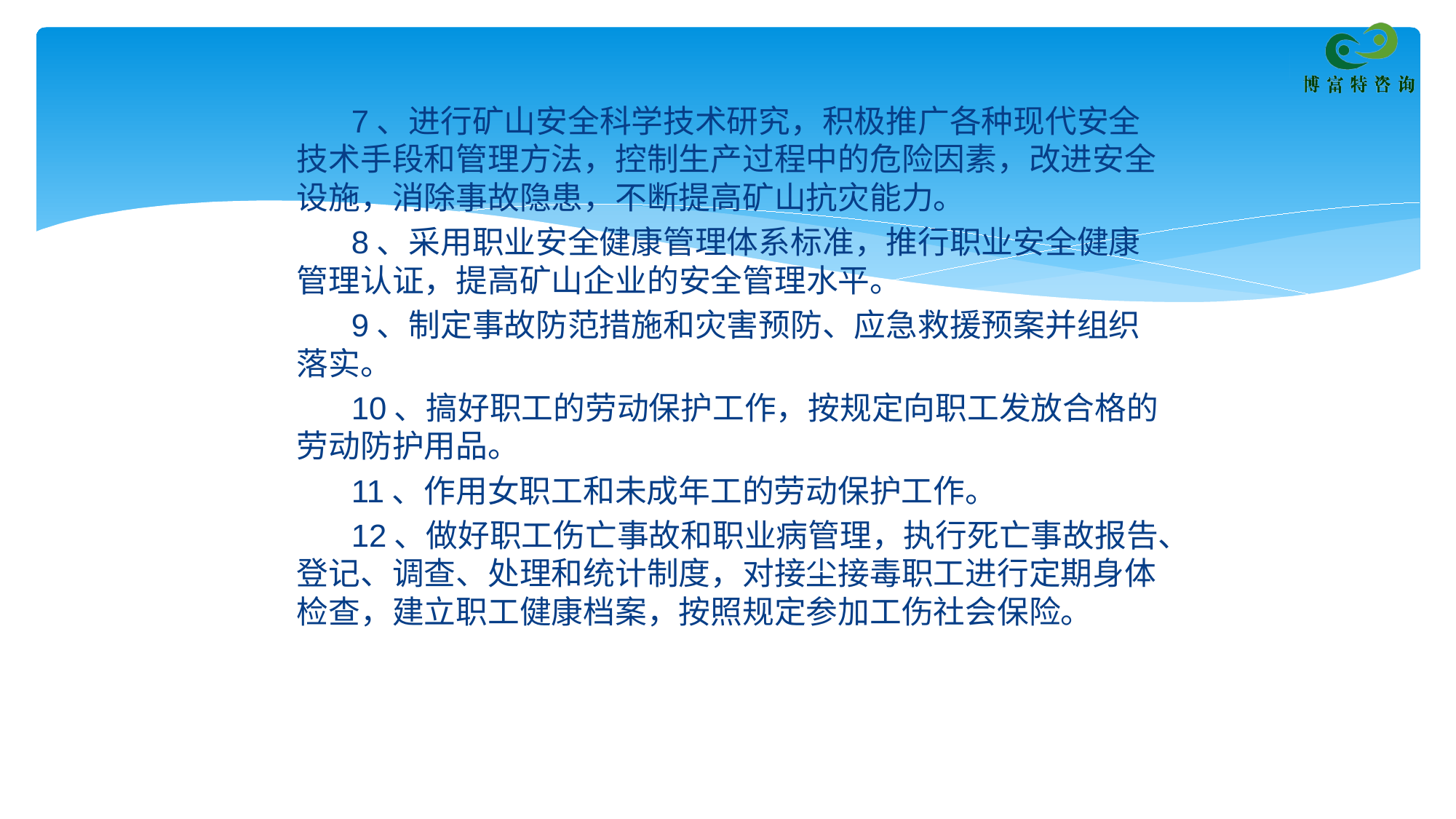

7、进行矿山安全科学技术研究，积极推广各种现代安全技术手段和管理方法，控制生产过程中的危险因素，改进安全设施，消除事故隐患，不断提高矿山抗灾能力。
8、采用职业安全健康管理体系标准，推行职业安全健康管理认证，提高矿山企业的安全管理水平。
9、制定事故防范措施和灾害预防、应急救援预案并组织落实。
10、搞好职工的劳动保护工作，按规定向职工发放合格的劳动防护用品。
11、作用女职工和未成年工的劳动保护工作。
12、做好职工伤亡事故和职业病管理，执行死亡事故报告、登记、调查、处理和统计制度，对接尘接毒职工进行定期身体检查，建立职工健康档案，按照规定参加工伤社会保险。